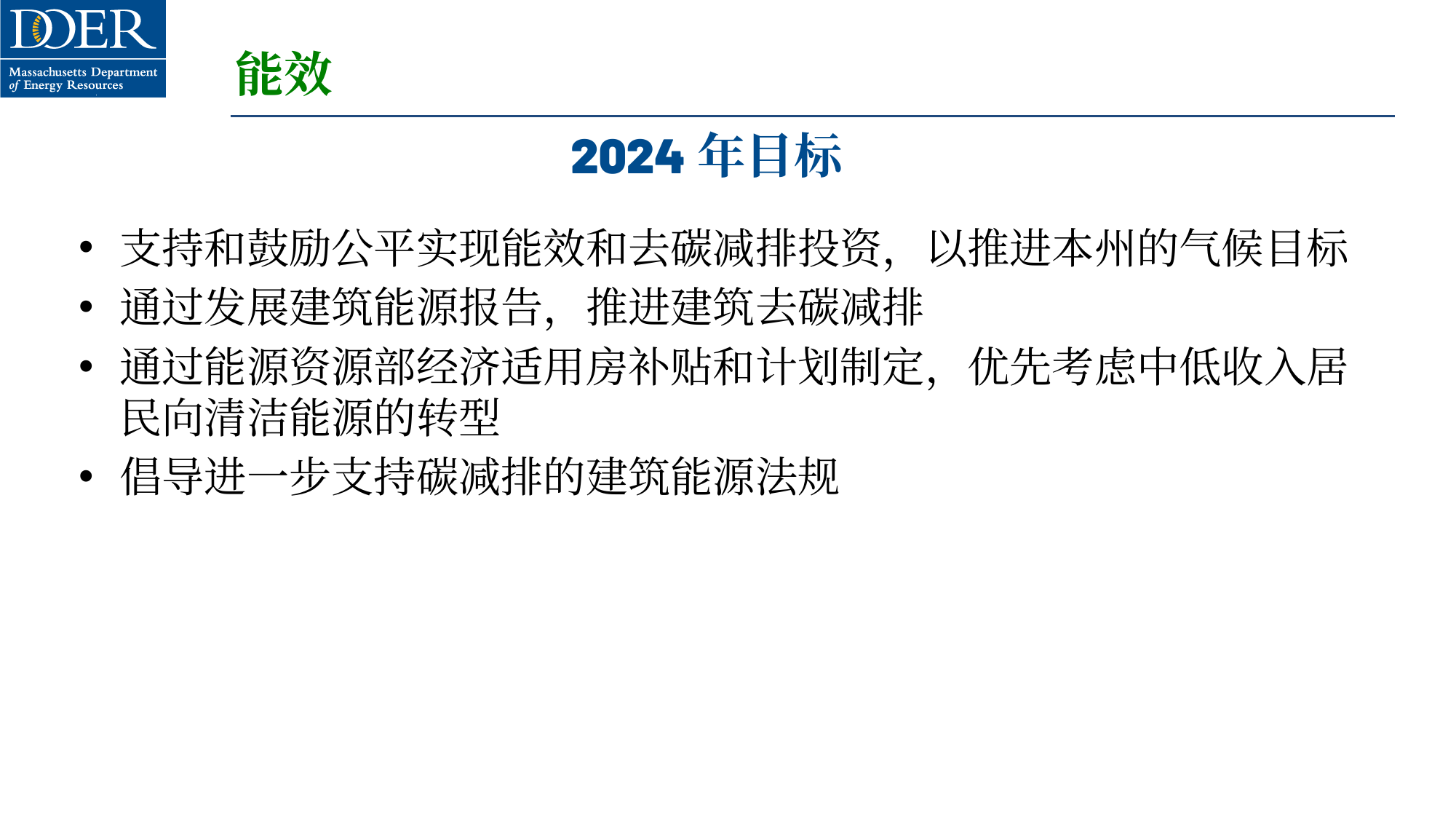

# 能效
2024年目标
支持和鼓励公平实现能效和去碳减排投资，以推进本州的气候目标
通过发展建筑能源报告，推进建筑去碳减排
通过能源资源部经济适用房补贴和计划制定，优先考虑中低收入居民向清洁能源的转型
倡导进一步支持碳减排的建筑能源法规